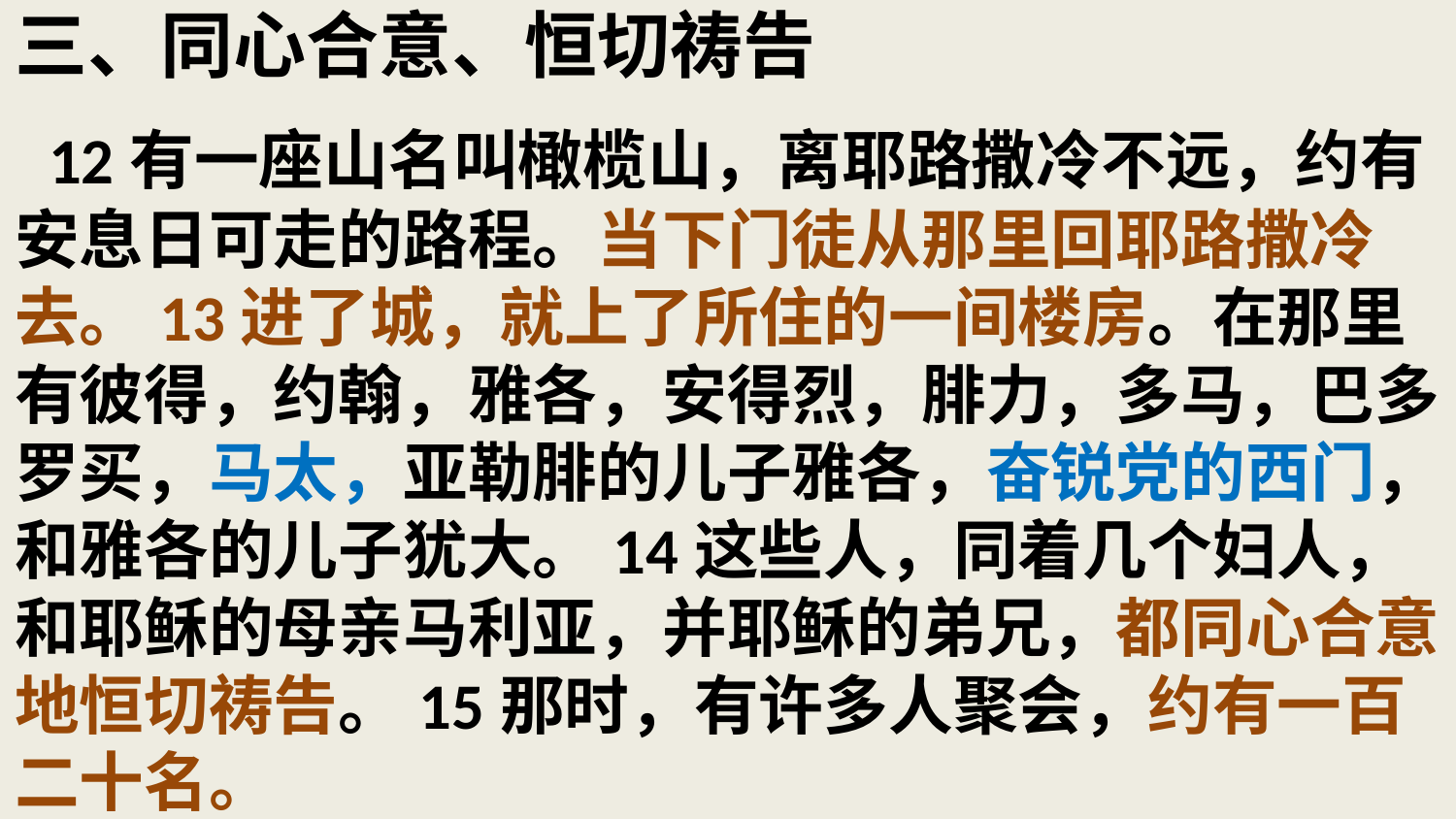

# 三、同心合意、恒切祷告 12有一座山名叫橄榄山，离耶路撒冷不远，约有安息日可走的路程。当下门徒从那里回耶路撒冷去。13进了城，就上了所住的一间楼房。在那里有彼得，约翰，雅各，安得烈，腓力，多马，巴多罗买，马太，亚勒腓的儿子雅各，奋锐党的西门，和雅各的儿子犹大。14这些人，同着几个妇人，和耶稣的母亲马利亚，并耶稣的弟兄，都同心合意地恒切祷告。15那时，有许多人聚会，约有一百二十名。